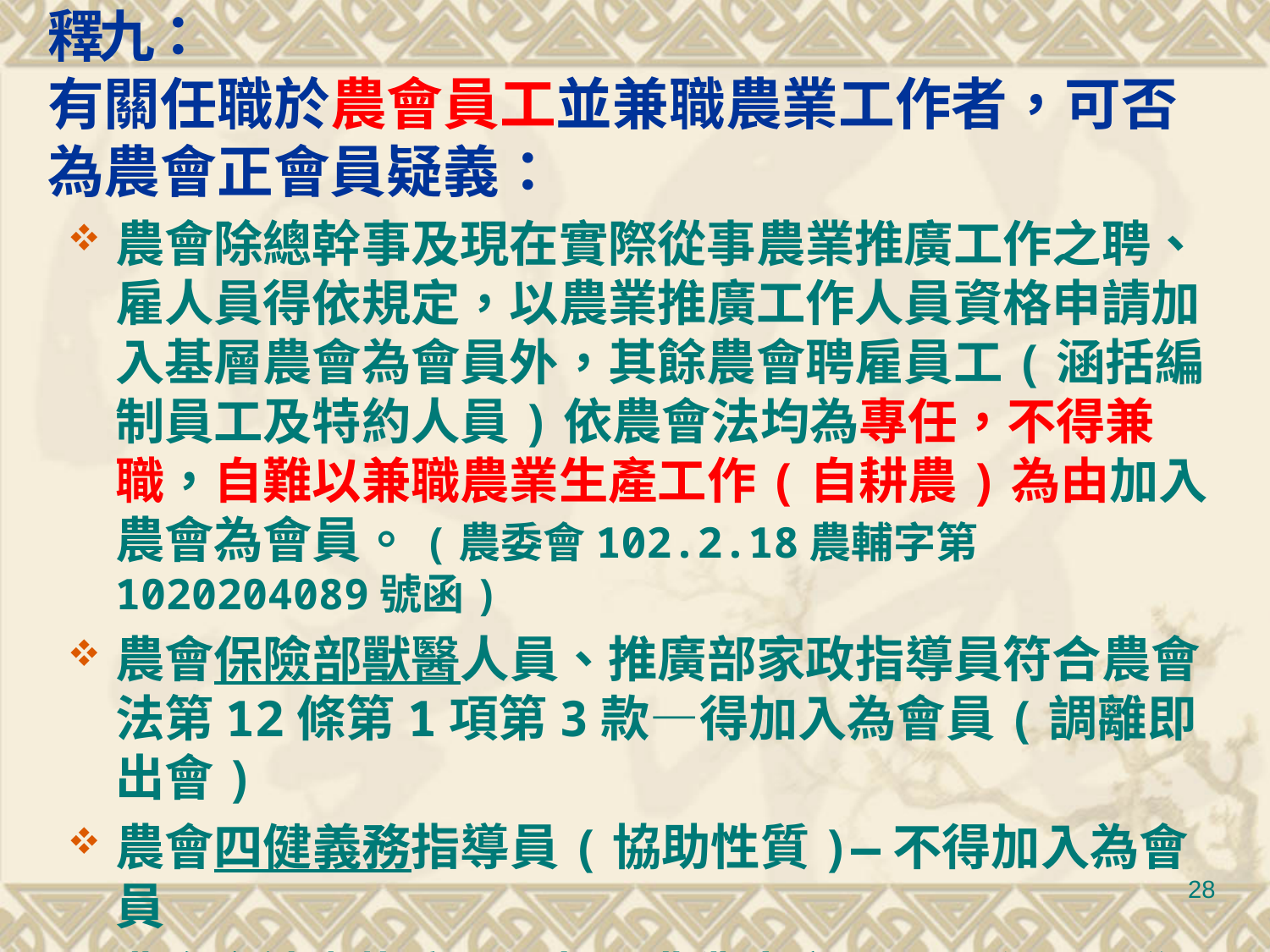

# 釋九： 有關任職於農會員工並兼職農業工作者，可否為農會正會員疑義：
農會除總幹事及現在實際從事農業推廣工作之聘、雇人員得依規定，以農業推廣工作人員資格申請加入基層農會為會員外，其餘農會聘雇員工(涵括編制員工及特約人員)依農會法均為專任，不得兼職，自難以兼職農業生產工作(自耕農)為由加入農會為會員。(農委會102.2.18農輔字第1020204089號函)
農會保險部獸醫人員、推廣部家政指導員符合農會法第12條第1項第3款—得加入為會員(調離即出會)
農會四健義務指導員(協助性質)—不得加入為會員
農會產銷班栽培工作者(農業生產)--不得加入為會員

28